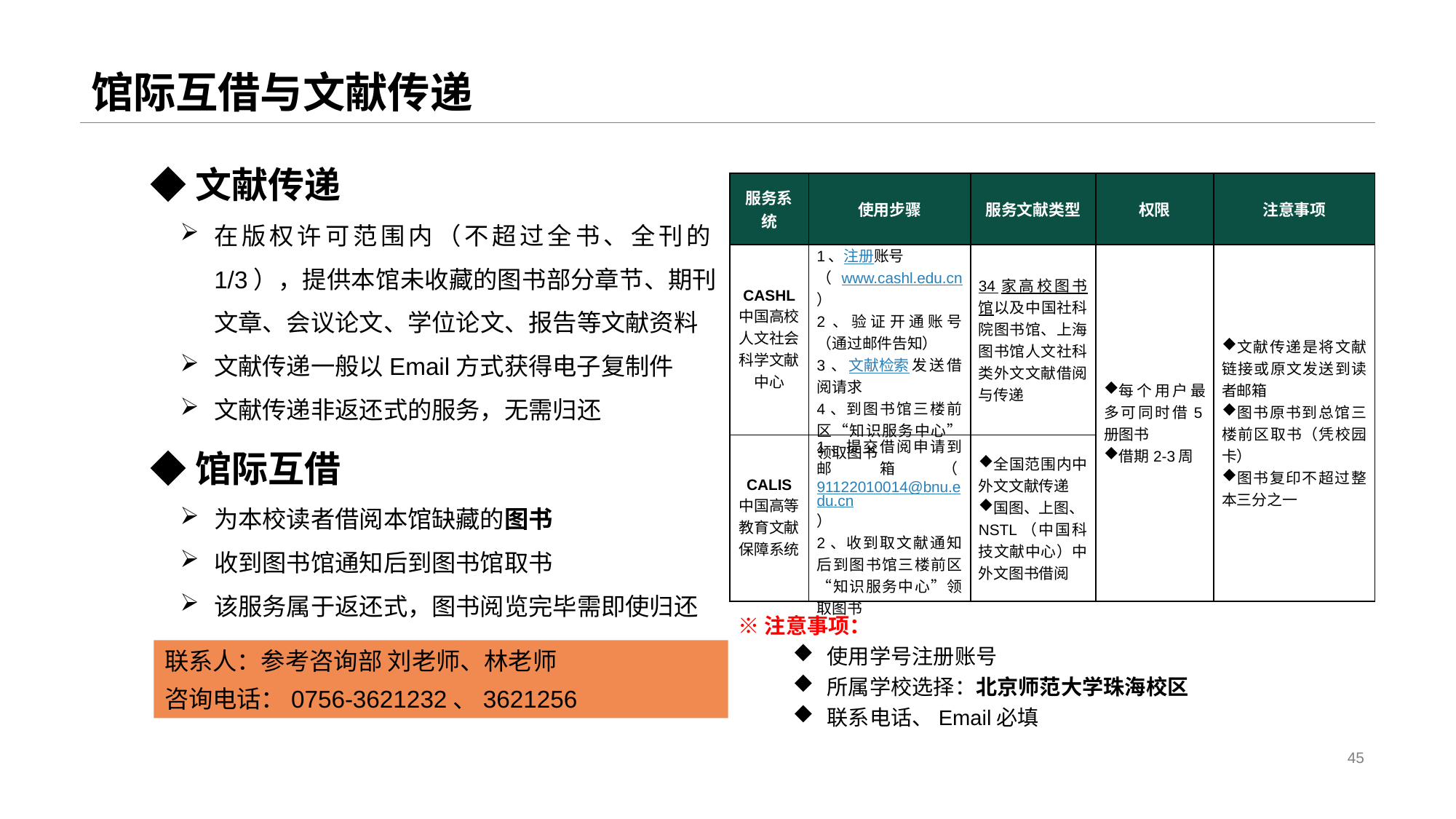

# 馆际互借与文献传递
◆文献传递
在版权许可范围内（不超过全书、全刊的1/3），提供本馆未收藏的图书部分章节、期刊文章、会议论文、学位论文、报告等文献资料
文献传递一般以Email方式获得电子复制件
文献传递非返还式的服务，无需归还
◆馆际互借
为本校读者借阅本馆缺藏的图书
收到图书馆通知后到图书馆取书
该服务属于返还式，图书阅览完毕需即使归还

| 服务系统 | 使用步骤 | 服务文献类型 | 权限 | 注意事项 |
| --- | --- | --- | --- | --- |
| CASHL 中国高校人文社会科学文献中心 | 1、注册账号 （www.cashl.edu.cn） 2、验证开通账号（通过邮件告知） 3、文献检索发送借阅请求 4、到图书馆三楼前区“知识服务中心”领取图书 | 34家高校图书馆以及中国社科院图书馆、上海图书馆人文社科类外文文献借阅与传递 | 每个用户最多可同时借5册图书 借期2-3周 | 文献传递是将文献链接或原文发送到读者邮箱 图书原书到总馆三楼前区取书（凭校园卡） 图书复印不超过整本三分之一 |
| CALIS 中国高等教育文献保障系统 | 1、提交借阅申请到邮箱（91122010014@bnu.edu.cn） 2、收到取文献通知后到图书馆三楼前区“知识服务中心”领取图书 | 全国范围内中外文文献传递 国图、上图、NSTL（中国科技文献中心）中外文图书借阅 |  |  |
※注意事项：
使用学号注册账号
所属学校选择：北京师范大学珠海校区
联系电话、Email必填
联系人：参考咨询部 刘老师、林老师
咨询电话：0756-3621232、3621256
45